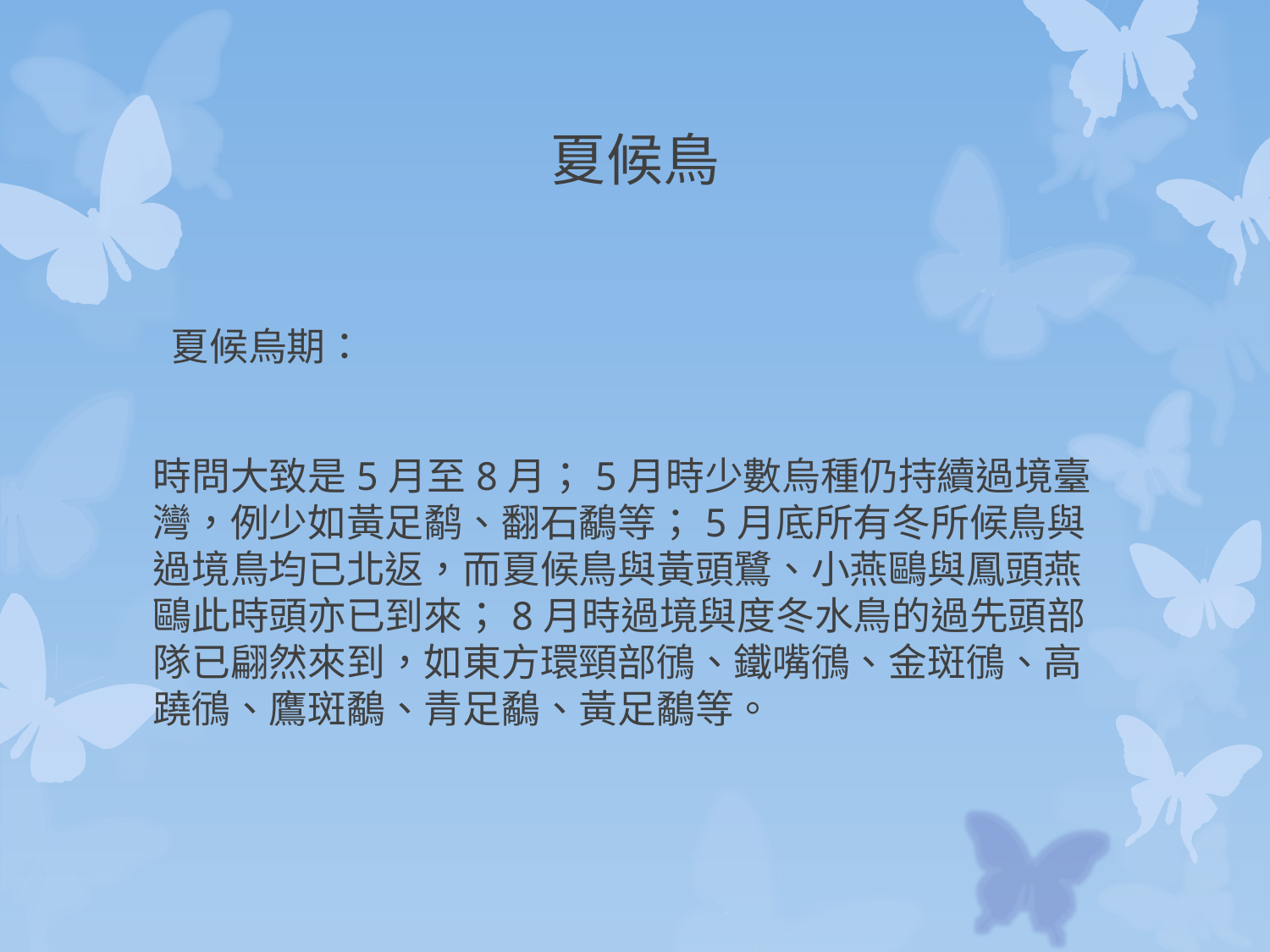

# 夏候鳥

 夏候烏期：

時問大致是5月至8月；5月時少數烏種仍持續過境臺灣，例少如黃足鹬、翻石鷸等；5月底所有冬所候鳥與過境鳥均已北返，而夏候鳥與黃頭鷺、小燕鷗與鳳頭燕鷗此時頭亦已到來；8月時過境與度冬水鳥的過先頭部隊已翩然來到，如東方環頸部鴴、鐵嘴鴴、金斑鴴、高蹺鴴、鷹斑鷸、青足鷸、黃足鷸等。